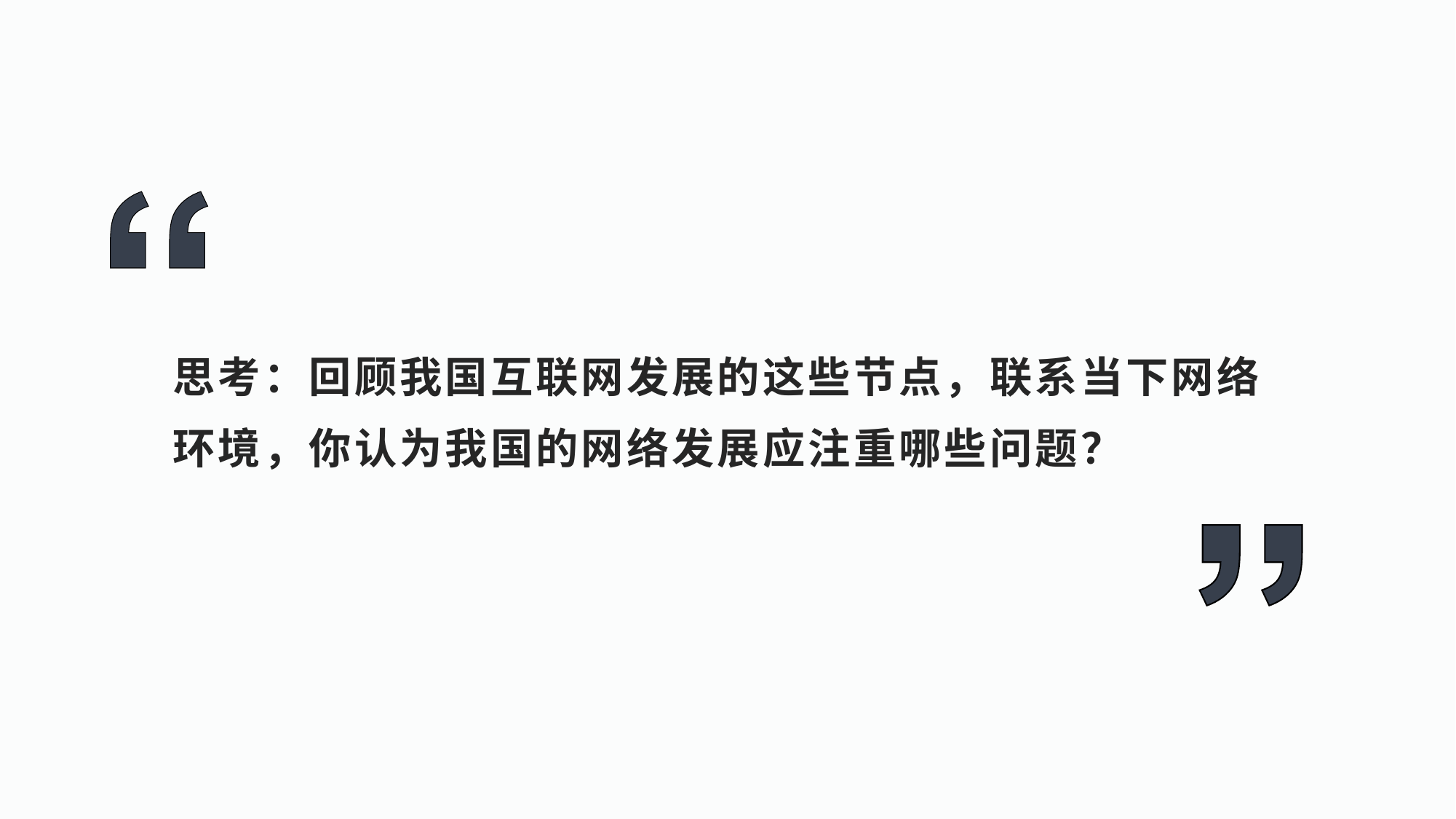

思考：回顾我国互联网发展的这些节点，联系当下网络环境，你认为我国的网络发展应注重哪些问题？